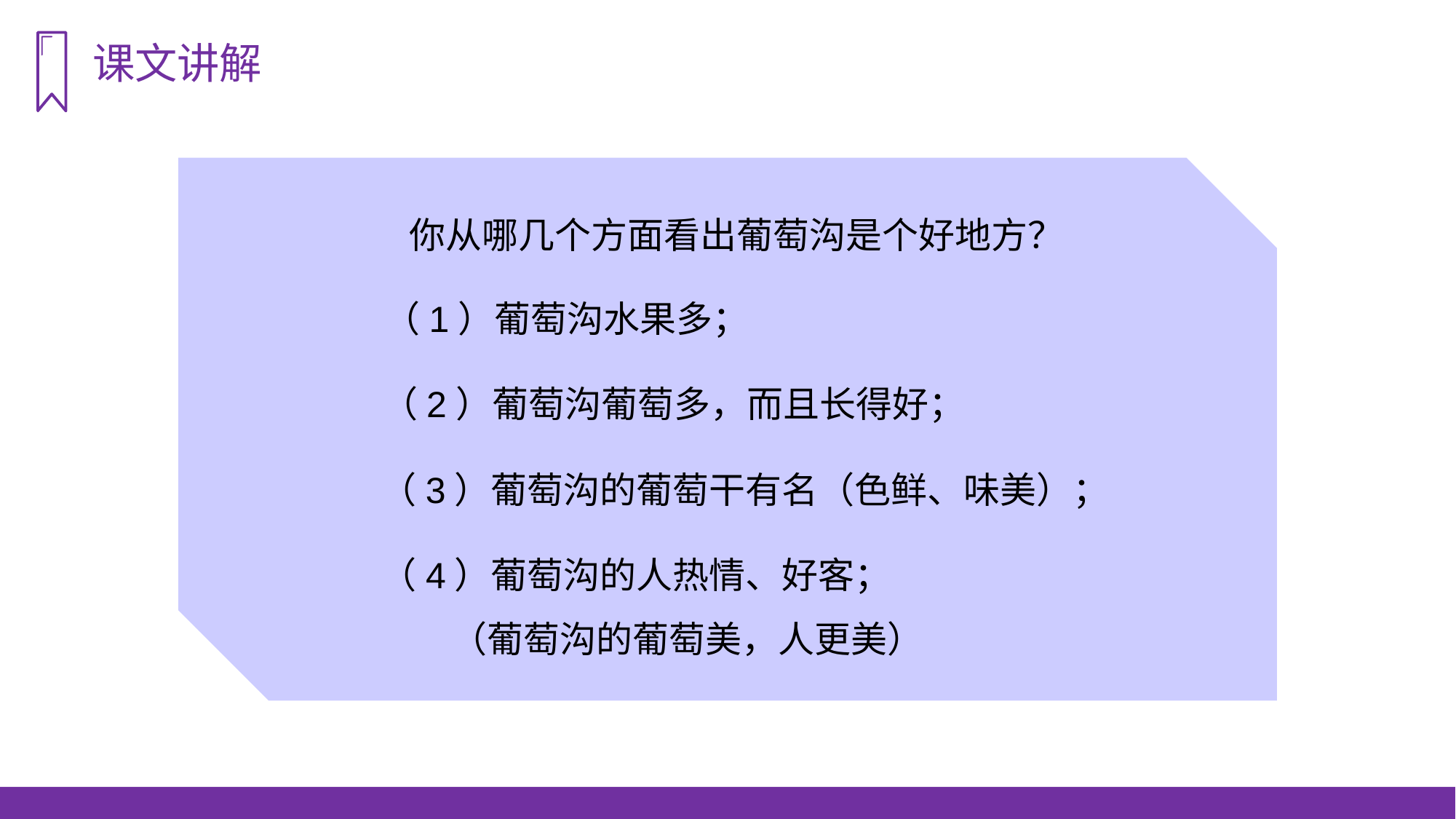

课文讲解

你从哪几个方面看出葡萄沟是个好地方？
（1）葡萄沟水果多；
（2）葡萄沟葡萄多，而且长得好；
   （3）葡萄沟的葡萄干有名（色鲜、味美）；
  （4）葡萄沟的人热情、好客；
（葡萄沟的葡萄美，人更美）